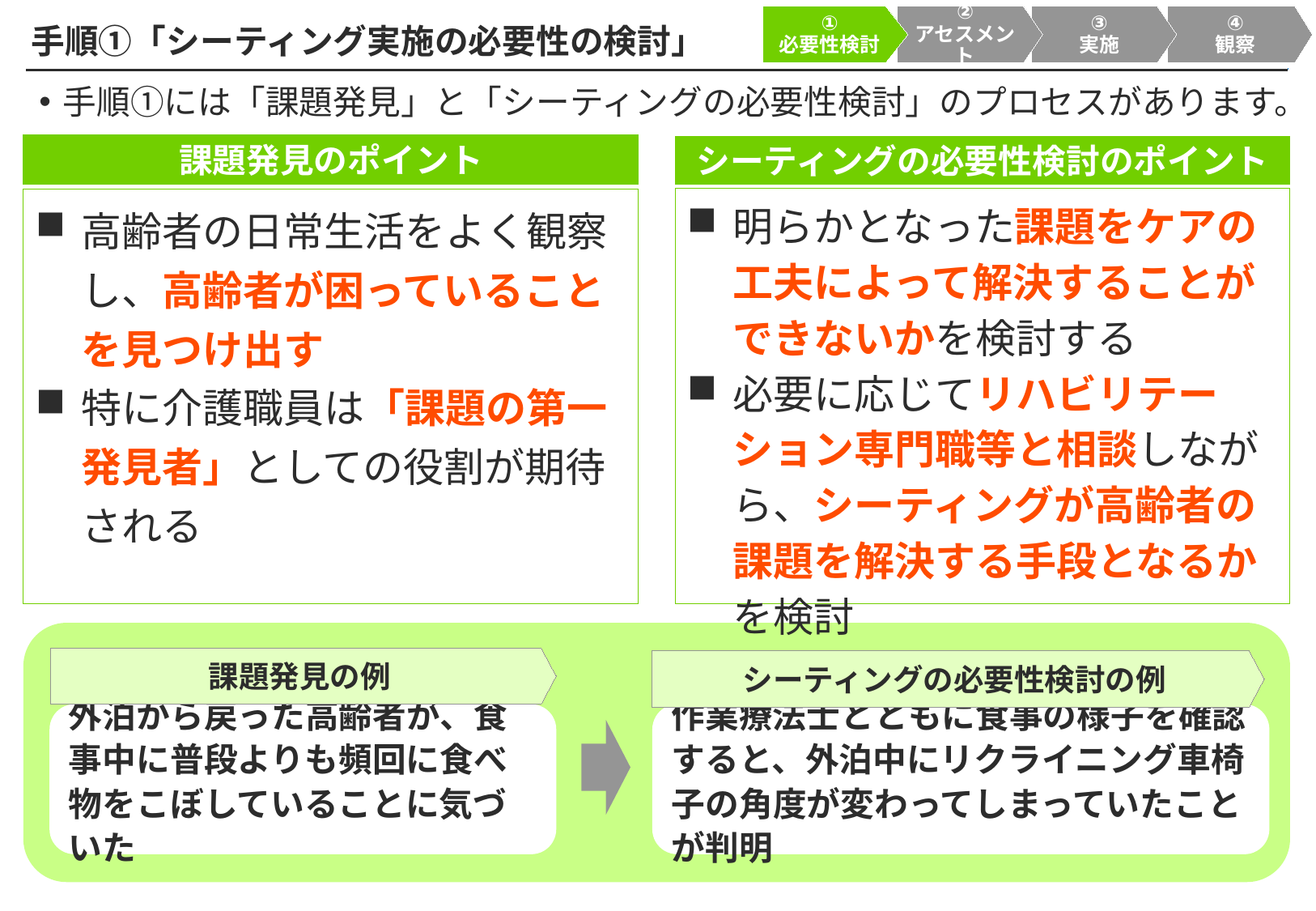

①
必要性検討
②
アセスメント
③
実施
④
観察
# 手順①「シーティング実施の必要性の検討」
手順①には「課題発見」と「シーティングの必要性検討」のプロセスがあります。
課題発見のポイント
シーティングの必要性検討のポイント
明らかとなった課題をケアの工夫によって解決することができないかを検討する
必要に応じてリハビリテーション専門職等と相談しながら、シーティングが高齢者の課題を解決する手段となるかを検討
高齢者の日常生活をよく観察し、高齢者が困っていることを見つけ出す
特に介護職員は「課題の第一発見者」としての役割が期待される

課題発見の例
シーティングの必要性検討の例
作業療法士とともに食事の様子を確認すると、外泊中にリクライニング車椅子の角度が変わってしまっていたことが判明
外泊から戻った高齢者が、食事中に普段よりも頻回に食べ物をこぼしていることに気づいた